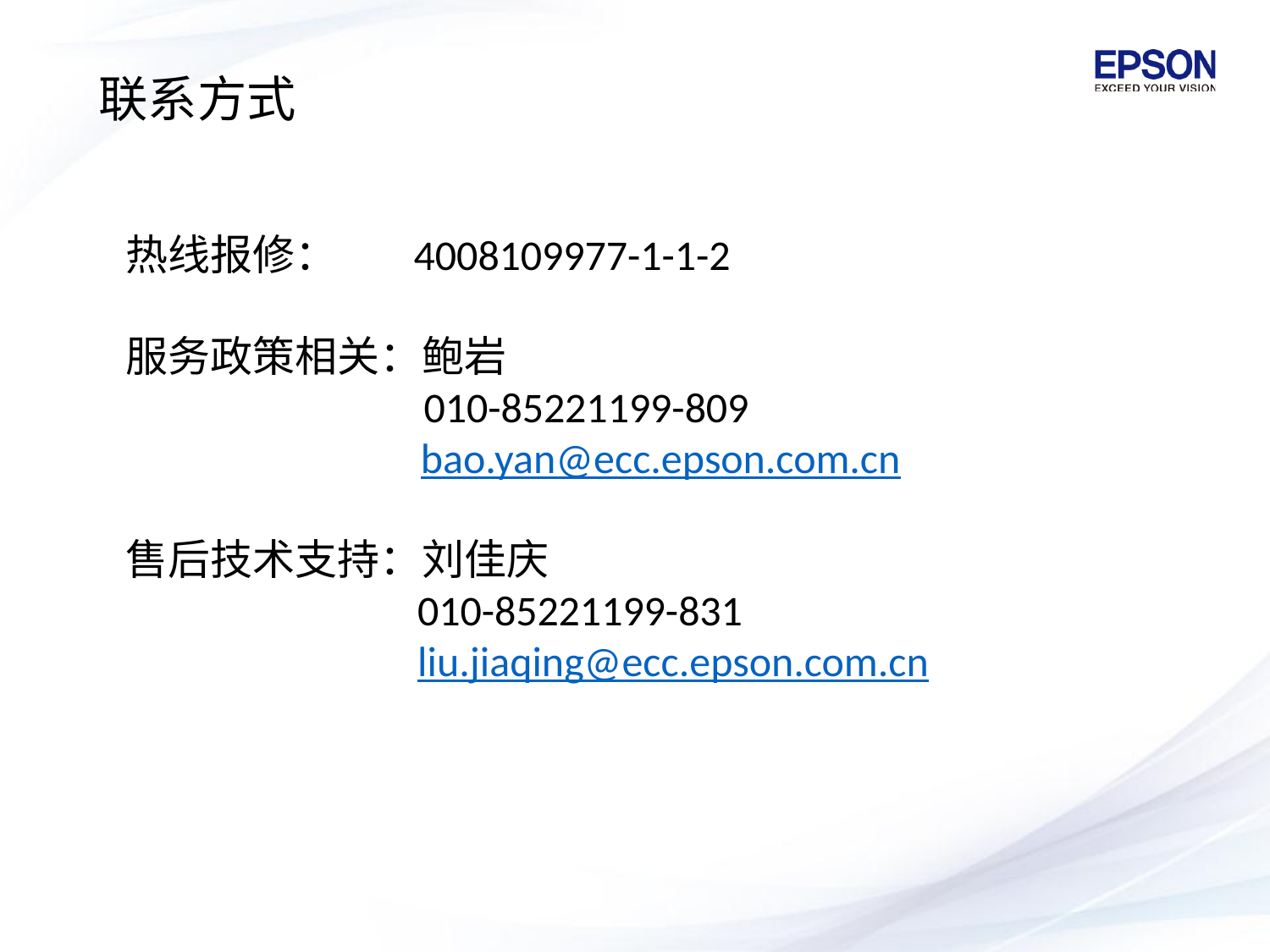

联系方式
热线报修：       4008109977-1-1-2

服务政策相关：鲍岩
	                  010-85221199-809
                               bao.yan@ecc.epson.com.cn

售后技术支持：刘佳庆
		    010-85221199-831
		    liu.jiaqing@ecc.epson.com.cn